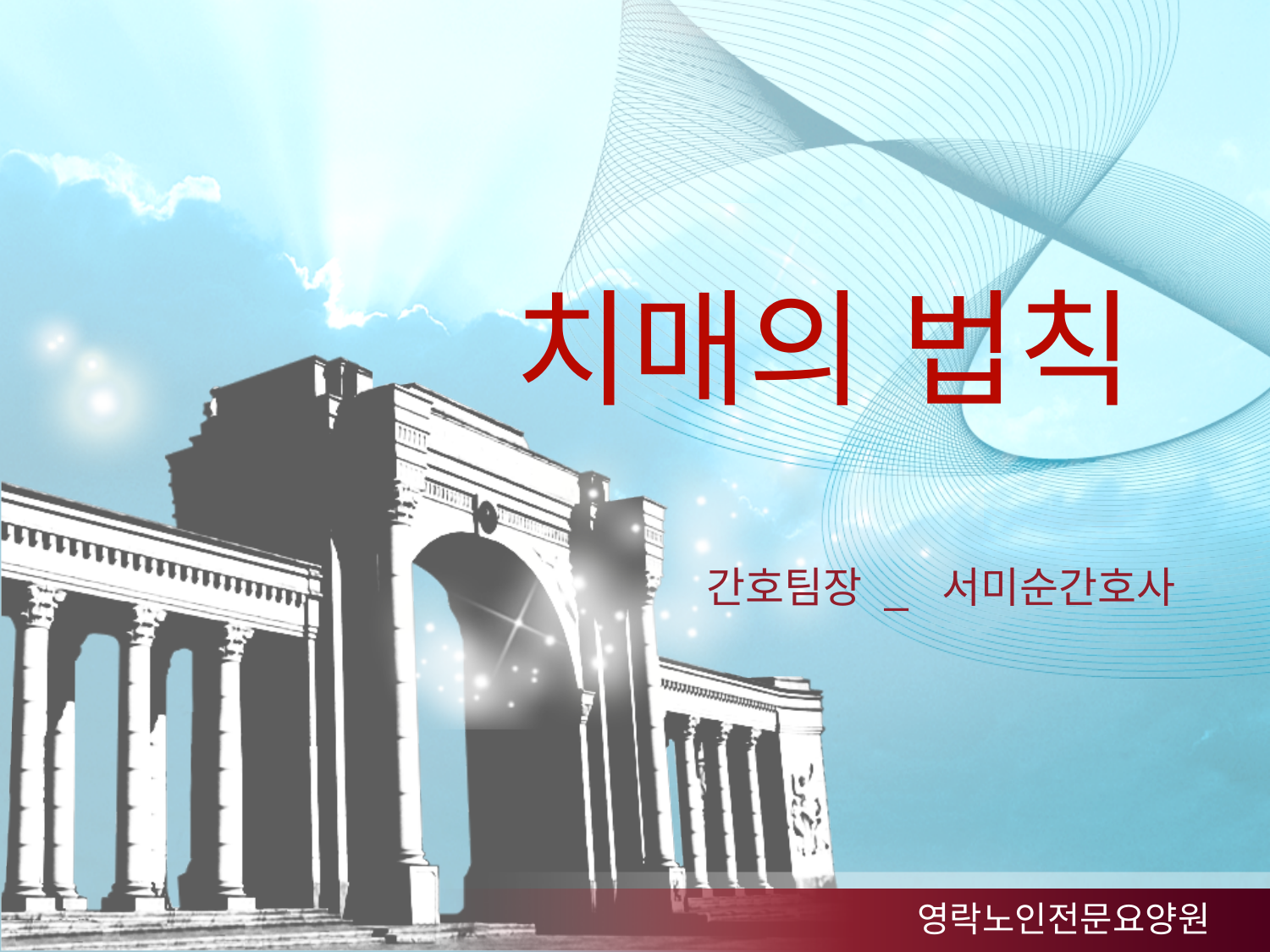

# 치매의 법칙
                         간호팀장 _  서미순간호사

영락노인전문요양원